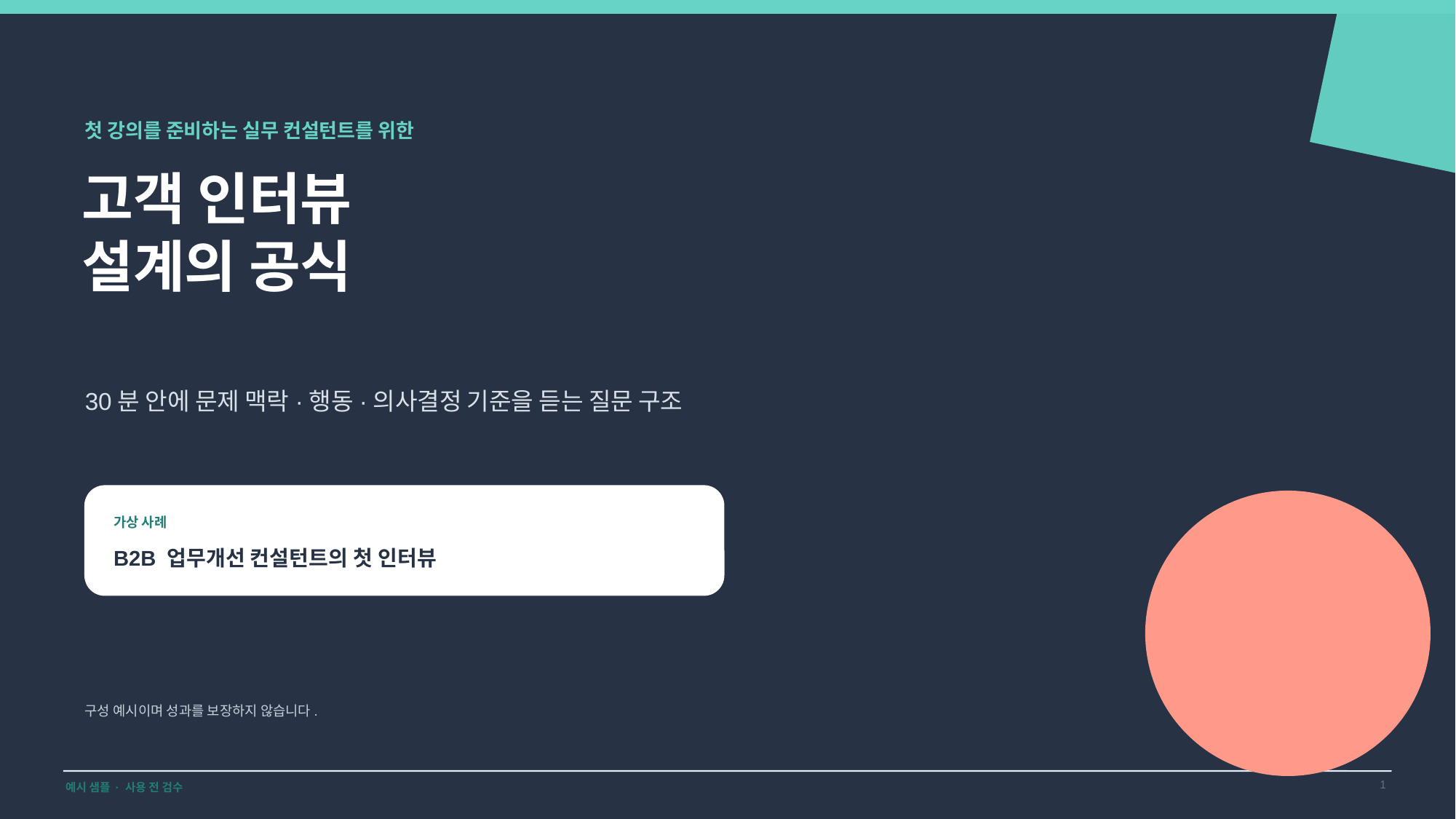

첫 강의를 준비하는 실무 컨설턴트를 위한
고객 인터뷰
설계의 공식
30분 안에 문제 맥락·행동·의사결정 기준을 듣는 질문 구조

가상 사례
B2B 업무개선 컨설턴트의 첫 인터뷰
구성 예시이며 성과를 보장하지 않습니다.
1